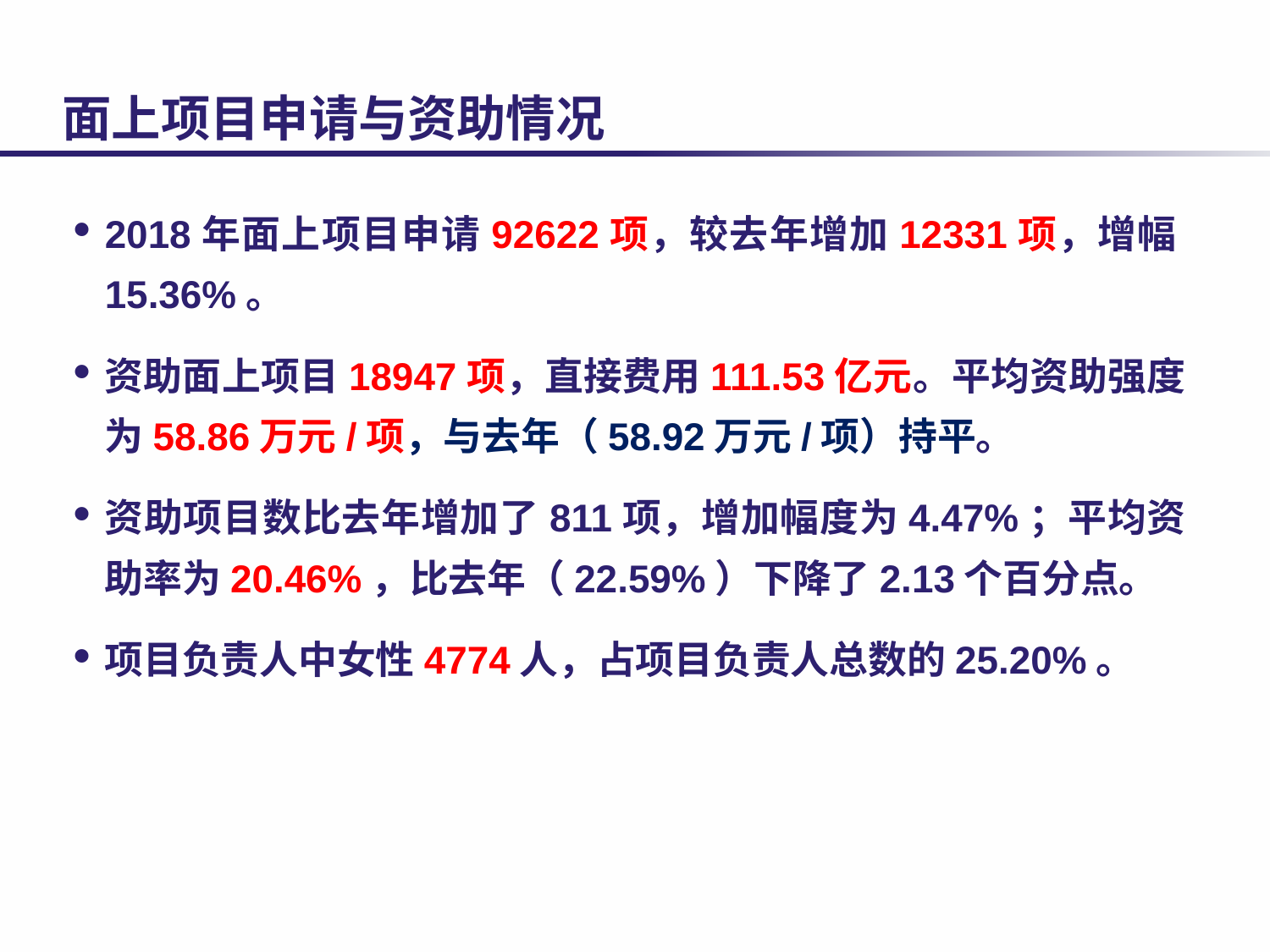

# 面上项目申请与资助情况
2018年面上项目申请92622项，较去年增加12331项，增幅15.36%。
资助面上项目18947项，直接费用111.53亿元。平均资助强度为58.86万元/项，与去年（58.92万元/项）持平。
资助项目数比去年增加了811项，增加幅度为4.47%；平均资助率为20.46%，比去年（22.59%）下降了2.13个百分点。
项目负责人中女性4774人，占项目负责人总数的25.20%。